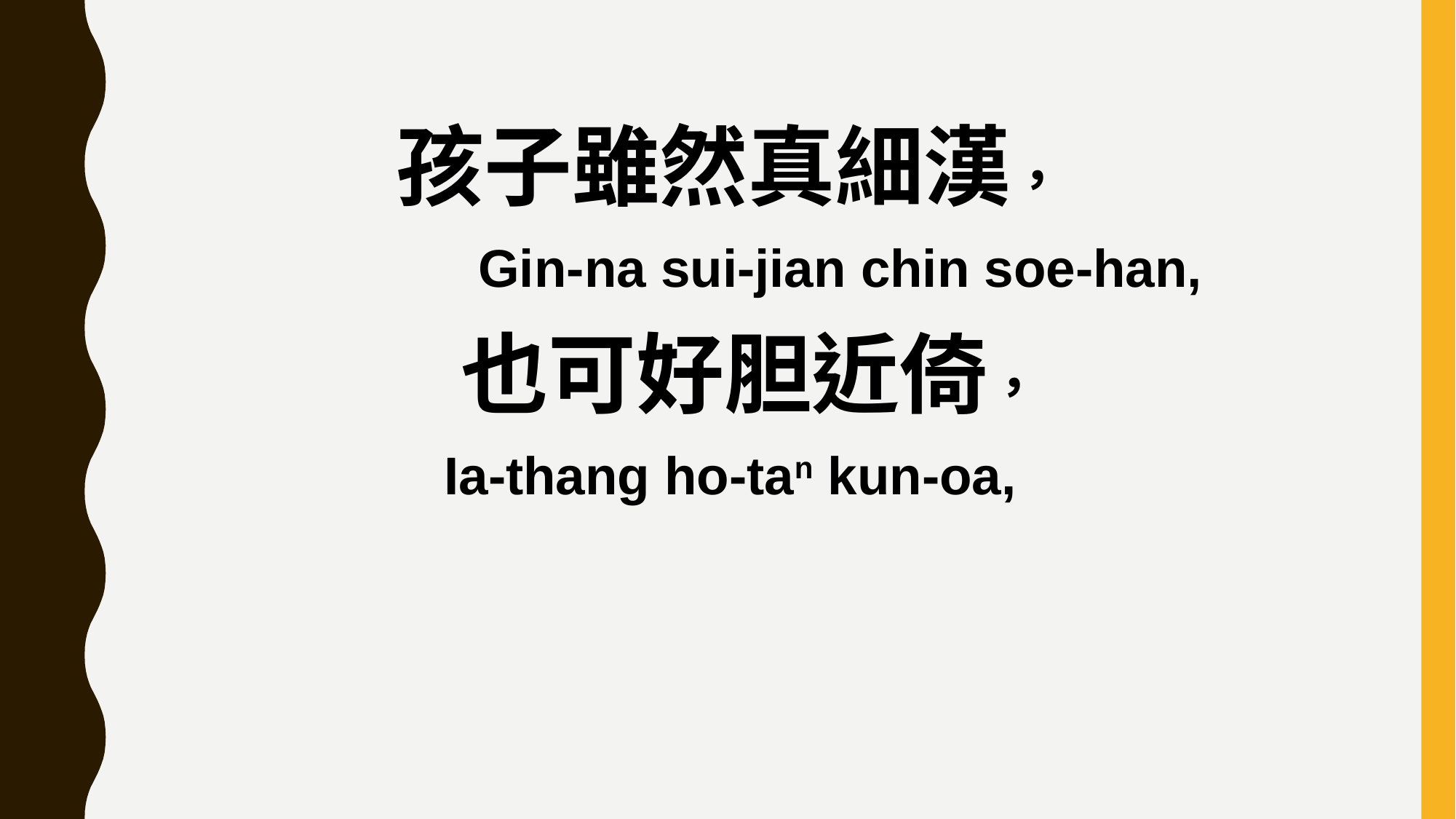

孩子雖然真細漢，
                   Gin-na sui-jian chin soe-han,
 也可好胆近倚，
Ia-thang ho-tan kun-oa,